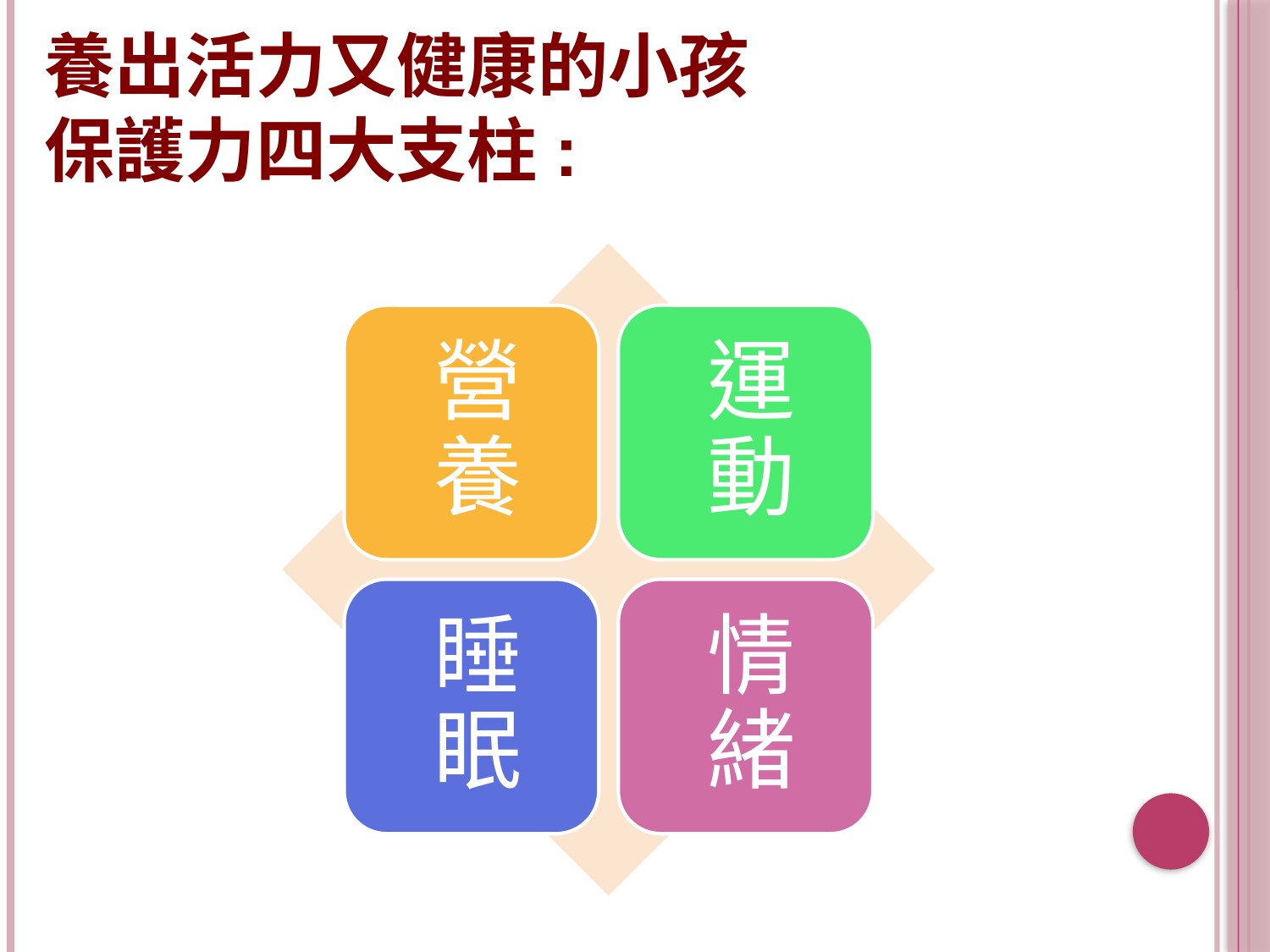

# 養出活力又健康的小孩 保護力四大支柱:
營養
運動
睡眠
情緒